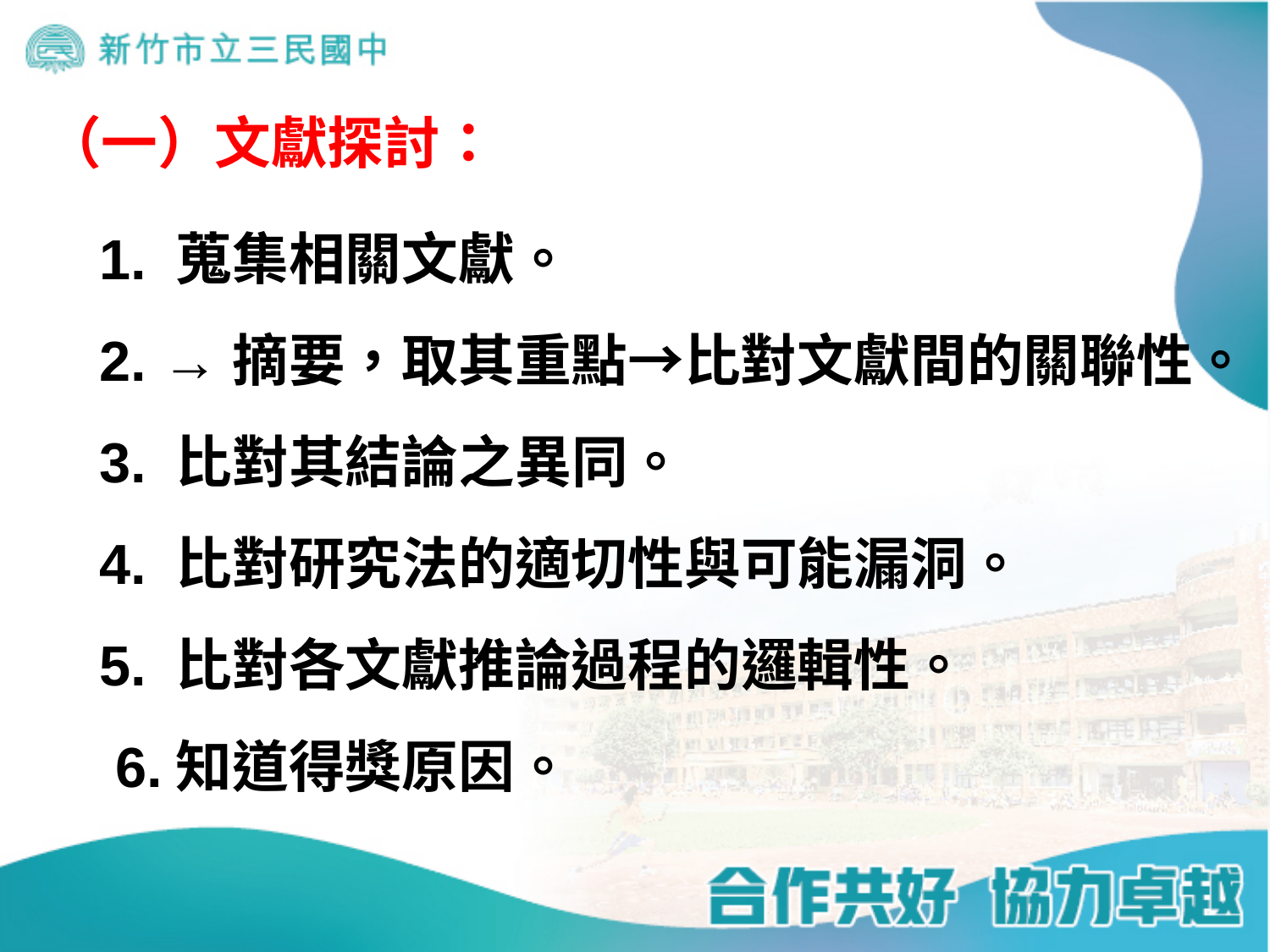

（一）文獻探討：
1. 蒐集相關文獻。
2. →摘要，取其重點→比對文獻間的關聯性。
3. 比對其結論之異同。
4. 比對研究法的適切性與可能漏洞。
5. 比對各文獻推論過程的邏輯性。
 6.知道得獎原因。